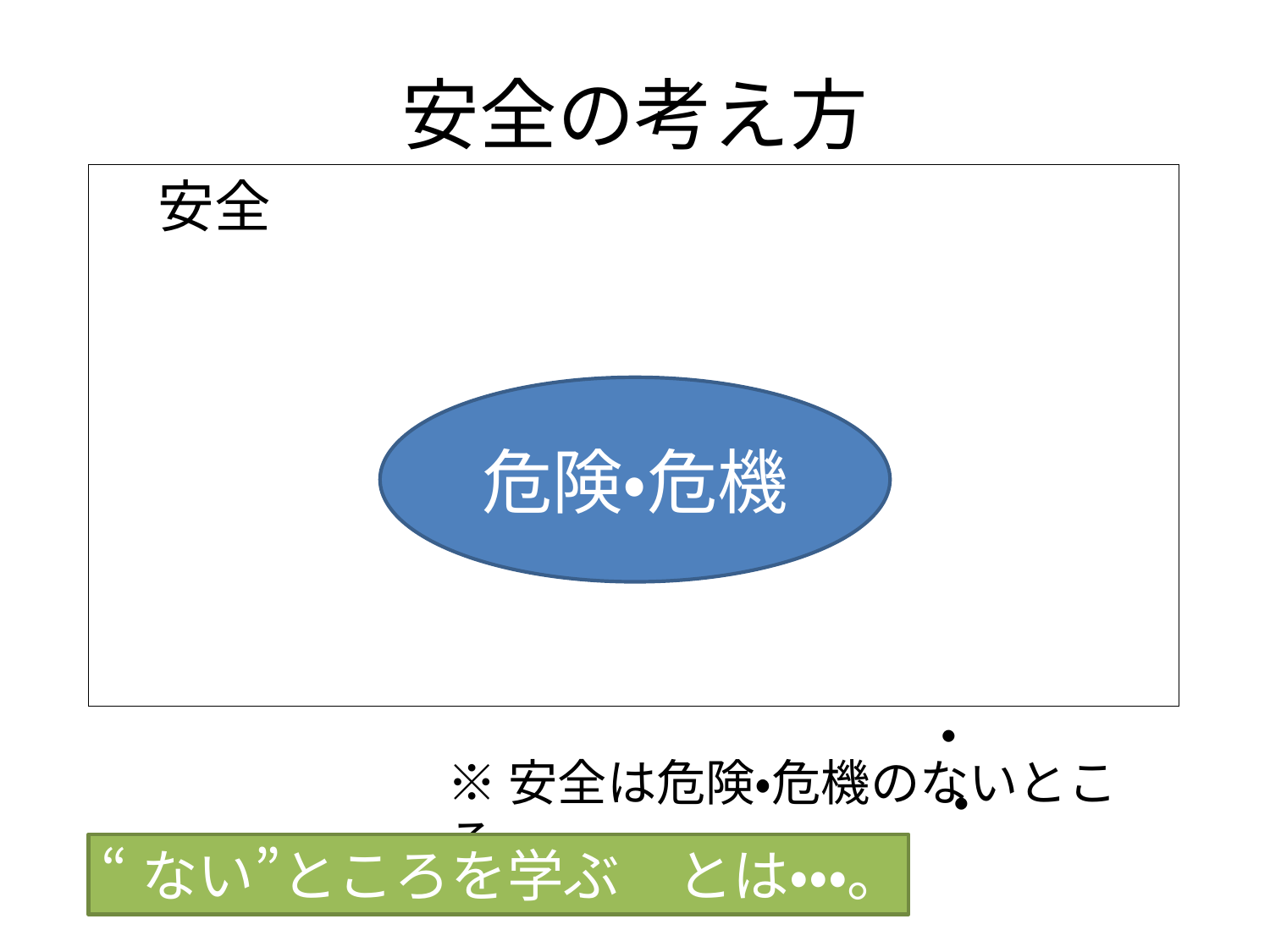

# 安全の考え方
　安全
危険・危機
・ ・
※安全は危険・危機のないところ
“ない”ところを学ぶ　とは・・・。